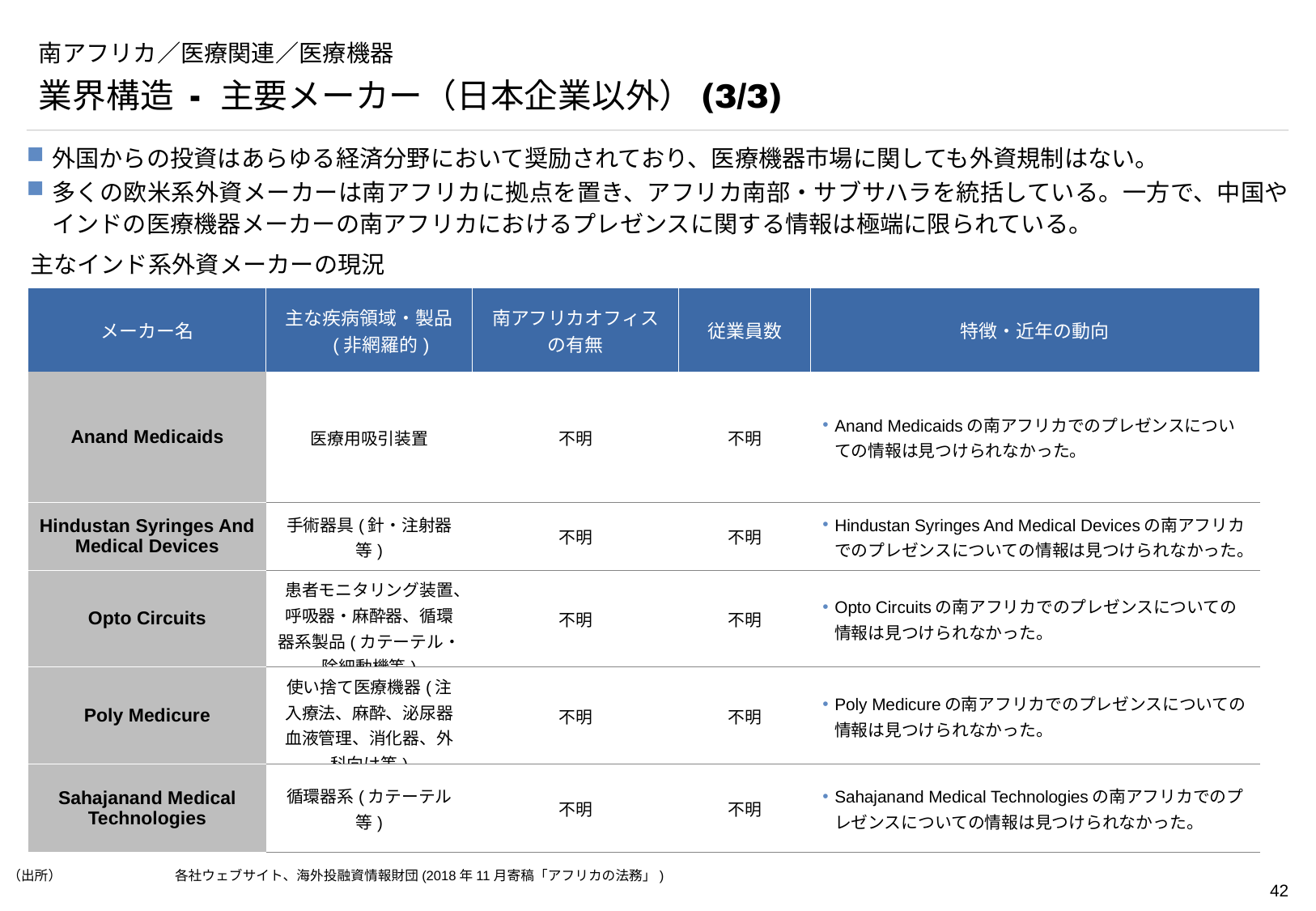

# 南アフリカ／医療関連／医療機器
業界構造 - 主要メーカー（日本企業以外）(3/3)
外国からの投資はあらゆる経済分野において奨励されており、医療機器市場に関しても外資規制はない。
多くの欧米系外資メーカーは南アフリカに拠点を置き、アフリカ南部・サブサハラを統括している。一方で、中国やインドの医療機器メーカーの南アフリカにおけるプレゼンスに関する情報は極端に限られている。
主なインド系外資メーカーの現況
| メーカー名 | 主な疾病領域・製品　(非網羅的) | 南アフリカオフィス の有無 | 従業員数 | 特徴・近年の動向 |
| --- | --- | --- | --- | --- |
| Anand Medicaids | 医療用吸引装置 | 不明 | 不明 | Anand Medicaidsの南アフリカでのプレゼンスについての情報は見つけられなかった。 |
| Hindustan Syringes And Medical Devices | 手術器具(針・注射器等) | 不明 | 不明 | Hindustan Syringes And Medical Devicesの南アフリカでのプレゼンスについての情報は見つけられなかった。 |
| Opto Circuits | 患者モニタリング装置、呼吸器・麻酔器、循環器系製品(カテーテル・除細動機等) | 不明 | 不明 | Opto Circuitsの南アフリカでのプレゼンスについての情報は見つけられなかった。 |
| Poly Medicure | 使い捨て医療機器(注入療法、麻酔、泌尿器血液管理、消化器、外科向け等) | 不明 | 不明 | Poly Medicureの南アフリカでのプレゼンスについての情報は見つけられなかった。 |
| Sahajanand Medical Technologies | 循環器系(カテーテル等) | 不明 | 不明 | Sahajanand Medical Technologiesの南アフリカでのプレゼンスについての情報は見つけられなかった。 |
（出所）	各社ウェブサイト、海外投融資情報財団(2018年11月寄稿「アフリカの法務」)